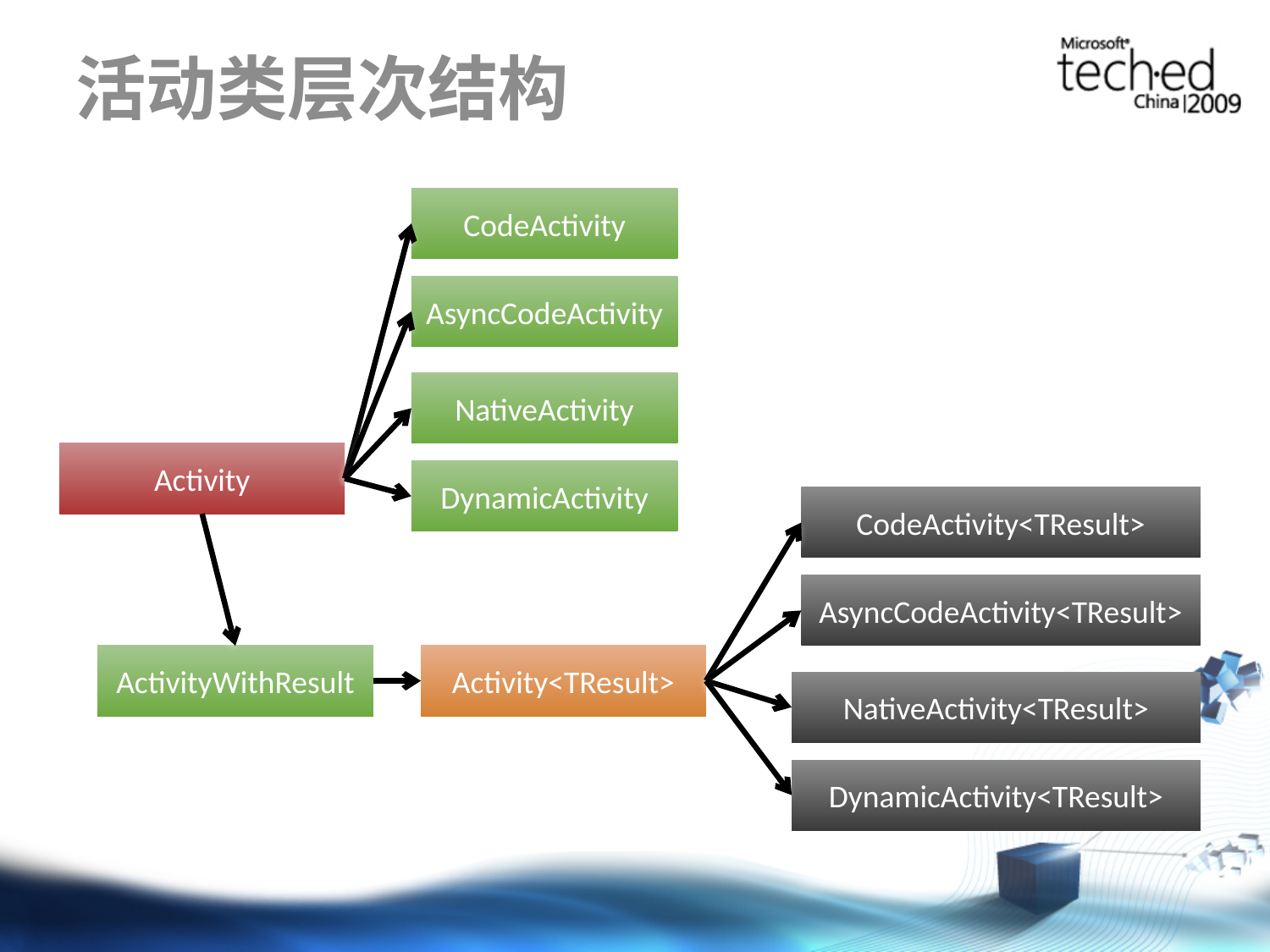

# 活动类层次结构
CodeActivity

AsyncCodeActivity
NativeActivity
Activity
DynamicActivity
CodeActivity<TResult>
AsyncCodeActivity<TResult>
ActivityWithResult
Activity<TResult>
NativeActivity<TResult>
DynamicActivity<TResult>